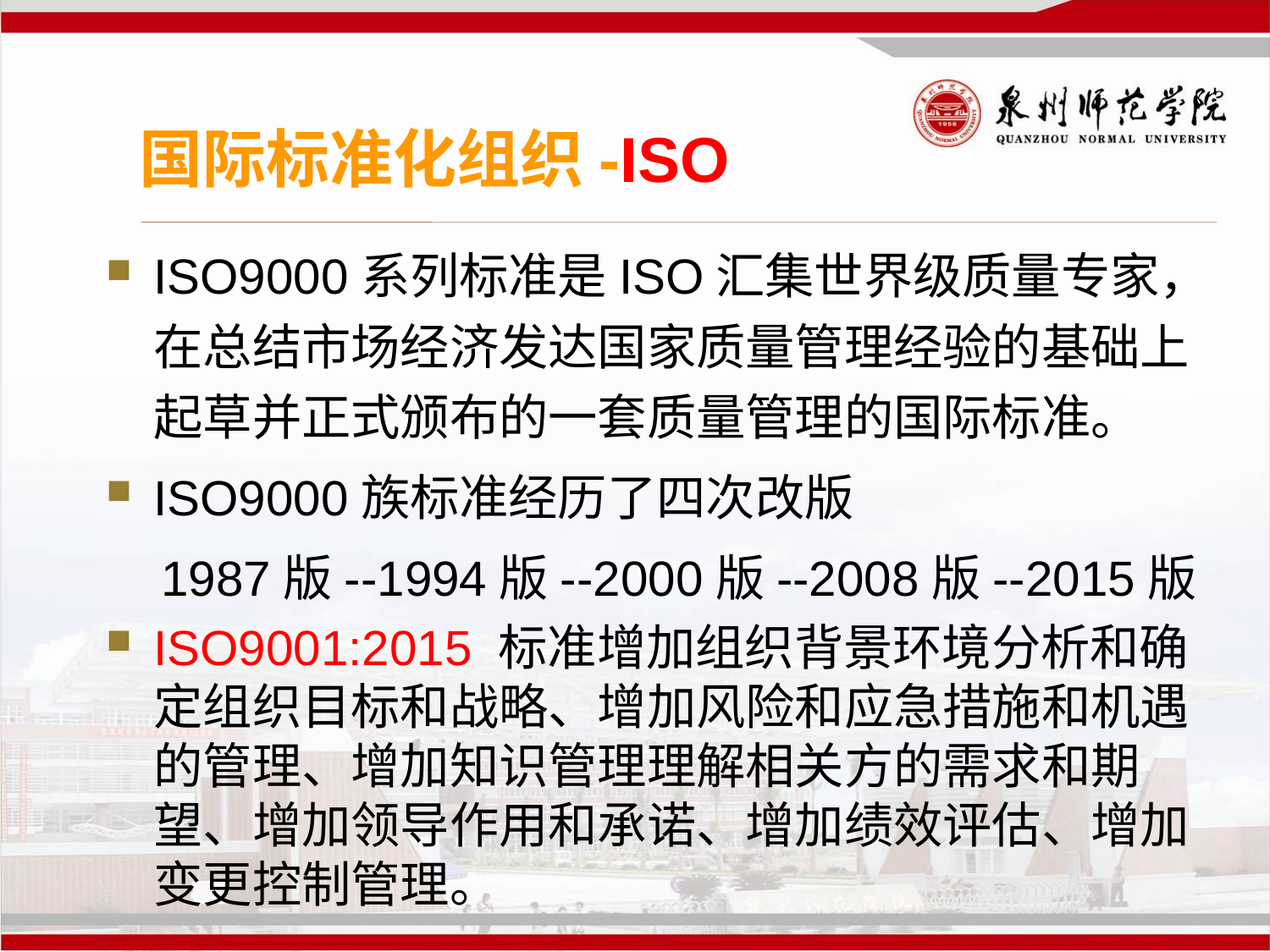

# 国际标准化组织-ISO
ISO9000系列标准是ISO汇集世界级质量专家，在总结市场经济发达国家质量管理经验的基础上起草并正式颁布的一套质量管理的国际标准。
ISO9000族标准经历了四次改版
    1987版--1994版--2000版--2008版--2015版
ISO9001:2015 标准增加组织背景环境分析和确定组织目标和战略、增加风险和应急措施和机遇的管理、增加知识管理理解相关方的需求和期望、增加领导作用和承诺、增加绩效评估、增加变更控制管理。